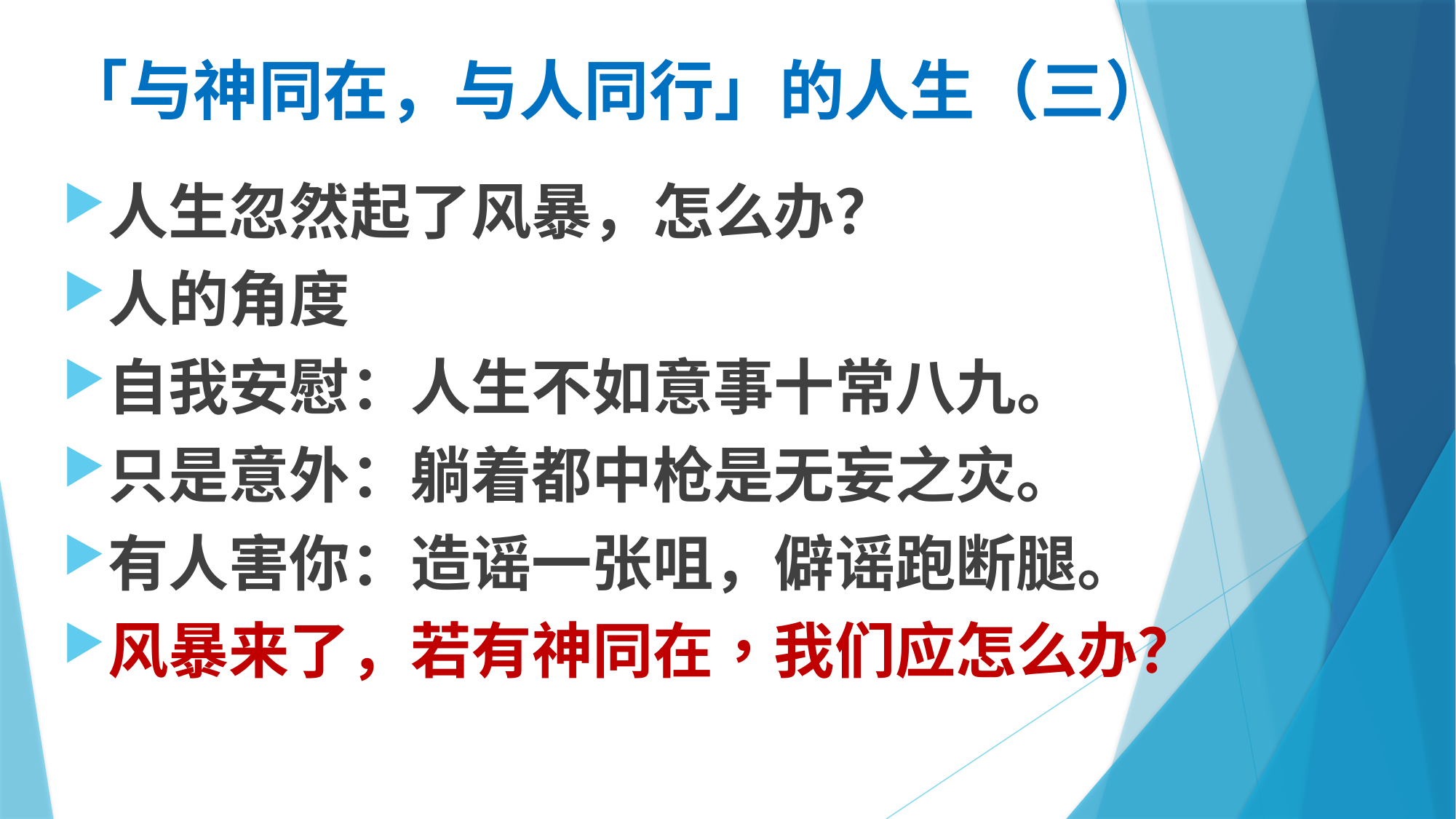

# 「与神同在，与人同行」的人生（三）
人生忽然起了风暴，怎么办？
人的角度
自我安慰：人生不如意事十常八九。
只是意外：躺着都中枪是无妄之灾。
有人害你：造谣一张咀，僻谣跑断腿。
风暴来了，若有神同在，我们应怎么办？